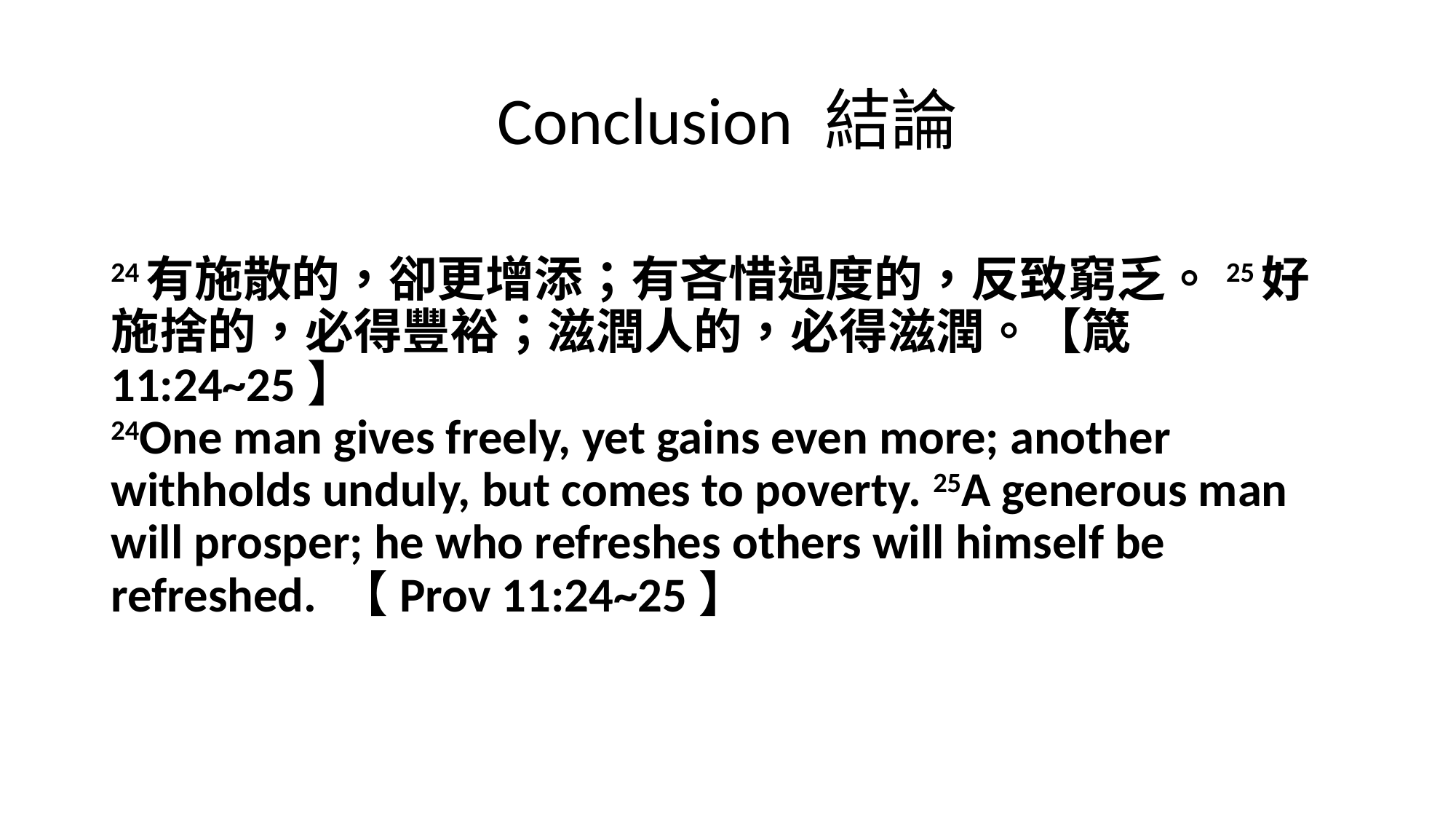

# Conclusion 結論
24有施散的，卻更增添；有吝惜過度的，反致窮乏。25好施捨的，必得豐裕；滋潤人的，必得滋潤。【箴 11:24~25】
24One man gives freely, yet gains even more; another withholds unduly, but comes to poverty. 25A generous man will prosper; he who refreshes others will himself be refreshed. 【Prov 11:24~25】